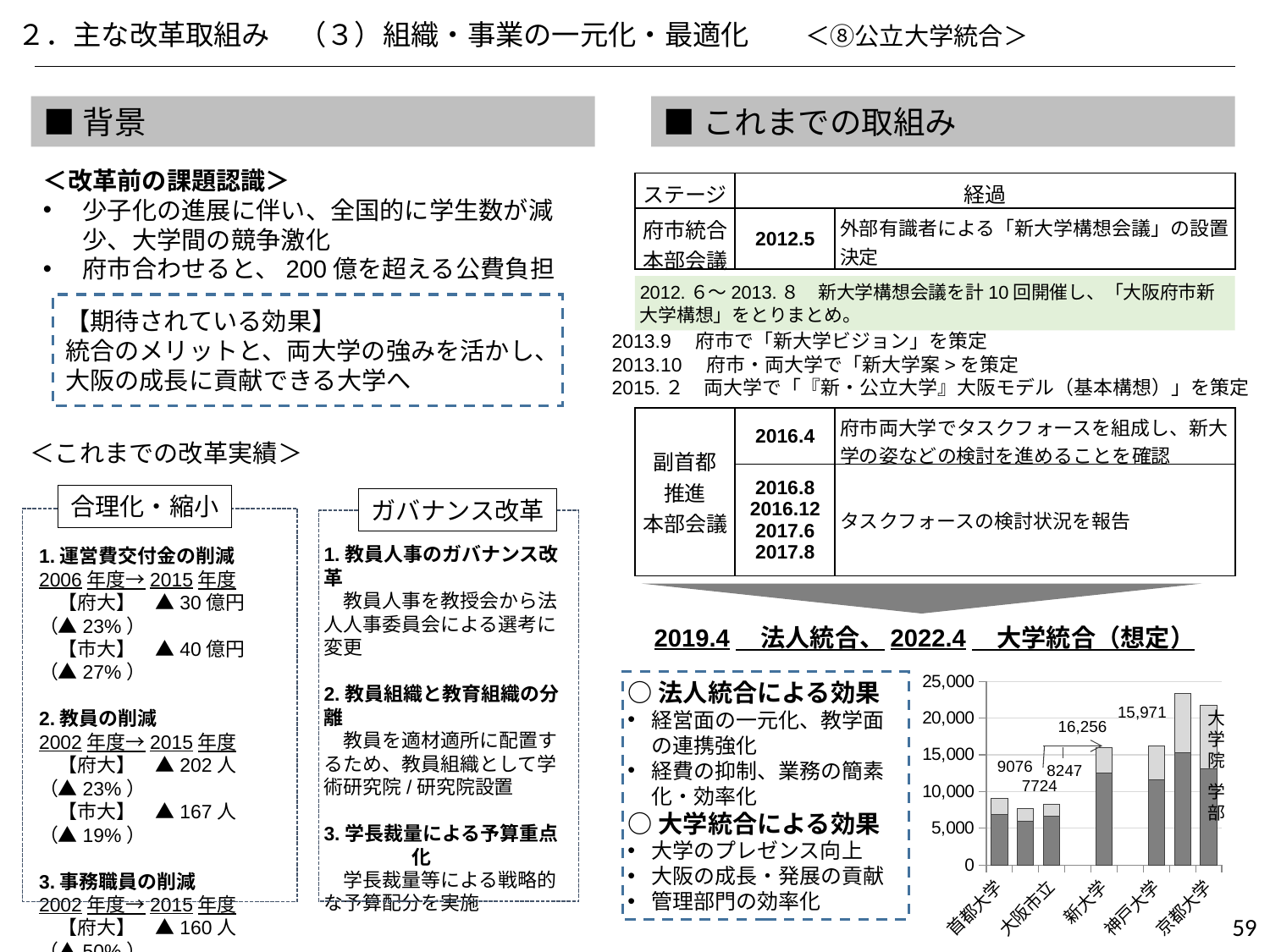

２．主な改革取組み　（３）組織・事業の一元化・最適化　　＜⑧公立大学統合＞
■背景
■これまでの取組み
＜改革前の課題認識＞
少子化の進展に伴い、全国的に学生数が減少、大学間の競争激化
府市合わせると、200億を超える公費負担
| ステージ | 経過 |  |
| --- | --- | --- |
| 府市統合本部会議 | 2012.5 | 外部有識者による「新大学構想会議」の設置決定 |
2012.６～2013.８　新大学構想会議を計10回開催し、「大阪府市新大学構想」をとりまとめ。
【期待されている効果】
統合のメリットと、両大学の強みを活かし、大阪の成長に貢献できる大学へ
2013.9　府市で「新大学ビジョン」を策定
2013.10　府市・両大学で「新大学案>を策定
2015.２　両大学で「『新・公立大学』大阪モデル（基本構想）」を策定
| 副首都 推進 本部会議 | 2016.4 | 府市両大学でタスクフォースを組成し、新大学の姿などの検討を進めることを確認 |
| --- | --- | --- |
|  | 2016.8 2016.12 2017.6 2017.8 | タスクフォースの検討状況を報告 |
＜これまでの改革実績＞
合理化・縮小
ガバナンス改革

1.教員人事のガバナンス改革
　教員人事を教授会から法人人事委員会による選考に変更

2.教員組織と教育組織の分離
　教員を適材適所に配置するため、教員組織として学術研究院/研究院設置

3.学長裁量による予算重点化
　学長裁量等による戦略的な予算配分を実施
1.運営費交付金の削減
2006年度→2015年度
　【府大】　▲30億円（▲23%）
　【市大】　▲40億円（▲27%）

2.教員の削減
2002年度→2015年度
　【府大】　▲202人（▲23%）
　【市大】　▲167人（▲19%）

3.事務職員の削減
2002年度→2015年度
　【府大】　▲160人（▲50%）
　【市大】　▲134人（▲42%）
　※市大については医学部除く

2019.4　法人統合、2022.4　大学統合（想定）

### Chart

| Category | 学部 | 院 |
|---|---|---|
| 首都大学 | 6883.0 | 2193.0 |
| 大阪府立 | 5910.0 | 1814.0 |
| 大阪市立 | 6595.0 | 1652.0 |
|  | None | None |
| 新大学 | 12505.0 | 3466.0 |
|  | None | None |
| 神戸大学 | 11596.0 | 4660.0 |
| 大阪大学 | 15250.0 | 8054.0 |
| 京都大学 | 13117.0 | 8657.0 |
○法人統合による効果
経営面の一元化、教学面の連携強化
経費の抑制、業務の簡素化・効率化
○大学統合による効果
大学のプレゼンス向上
大阪の成長・発展の貢献
管理部門の効率化
大学院
15,971
16,256
9076
8247
7724
学部
59